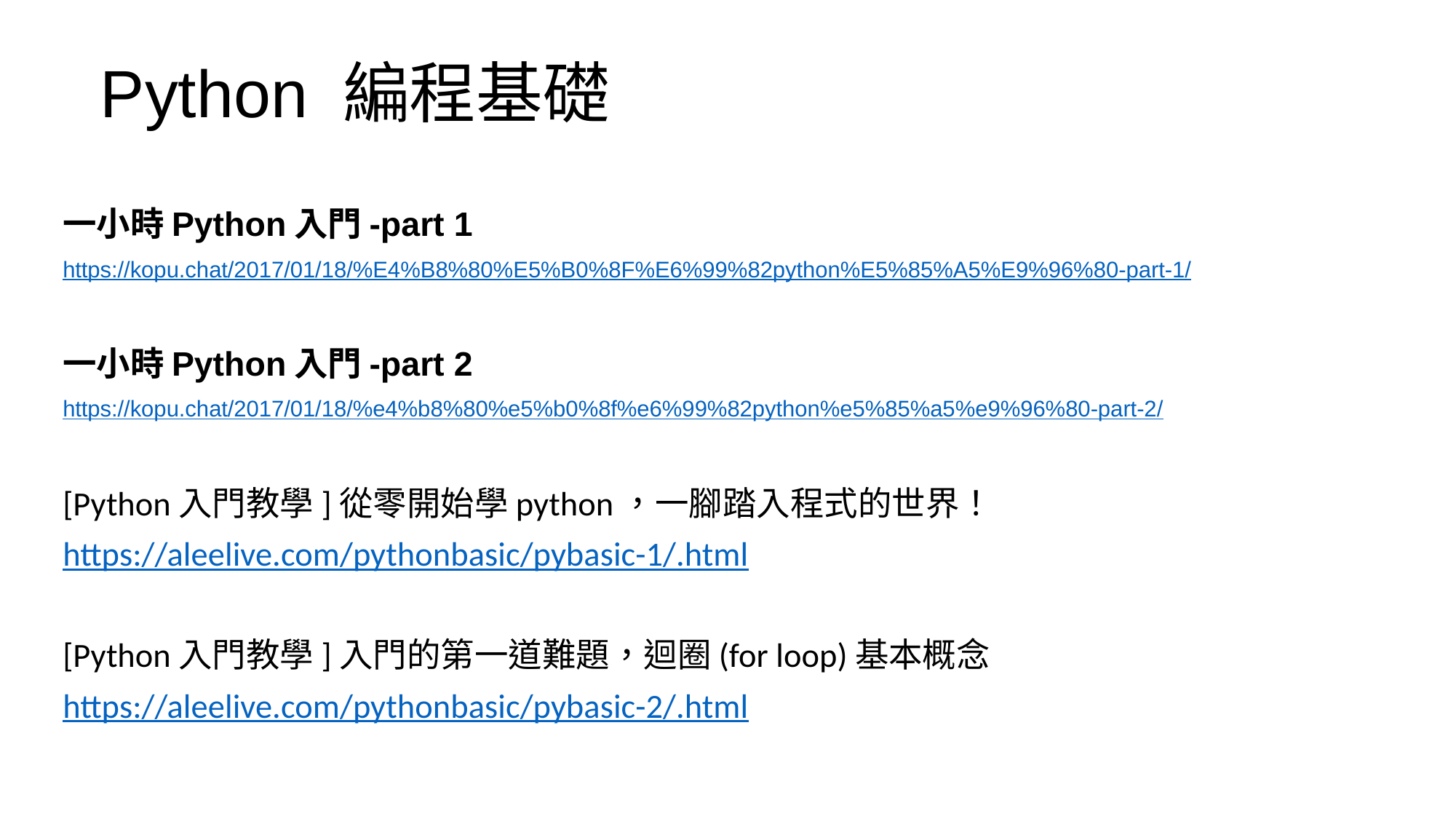

# Python 編程基礎
一小時Python入門-part 1
https://kopu.chat/2017/01/18/%E4%B8%80%E5%B0%8F%E6%99%82python%E5%85%A5%E9%96%80-part-1/

一小時Python入門-part 2
https://kopu.chat/2017/01/18/%e4%b8%80%e5%b0%8f%e6%99%82python%e5%85%a5%e9%96%80-part-2/

[Python入門教學]從零開始學python，一腳踏入程式的世界！
https://aleelive.com/pythonbasic/pybasic-1/.html

[Python入門教學]入門的第一道難題，迴圈(for loop)基本概念
https://aleelive.com/pythonbasic/pybasic-2/.html